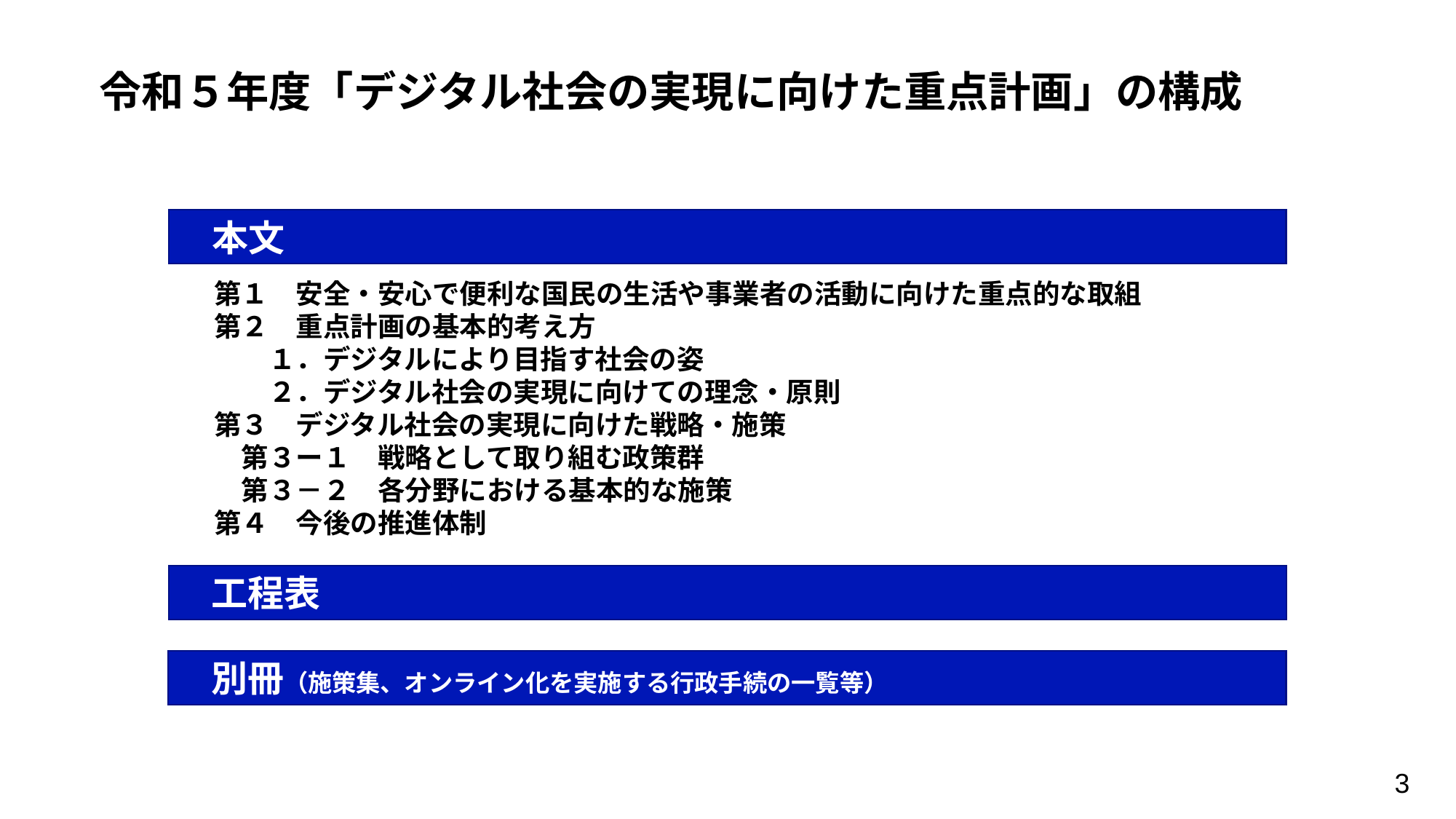

# 令和５年度「デジタル社会の実現に向けた重点計画」の構成
本文
工程表
別冊（施策集、オンライン化を実施する行政手続の一覧等）
第１　安全・安心で便利な国民の生活や事業者の活動に向けた重点的な取組
第２　重点計画の基本的考え方
　　１．デジタルにより目指す社会の姿
　　２．デジタル社会の実現に向けての理念・原則
第３　デジタル社会の実現に向けた戦略・施策
　第３ー１　戦略として取り組む政策群
　第３－２　各分野における基本的な施策
第４　今後の推進体制

3